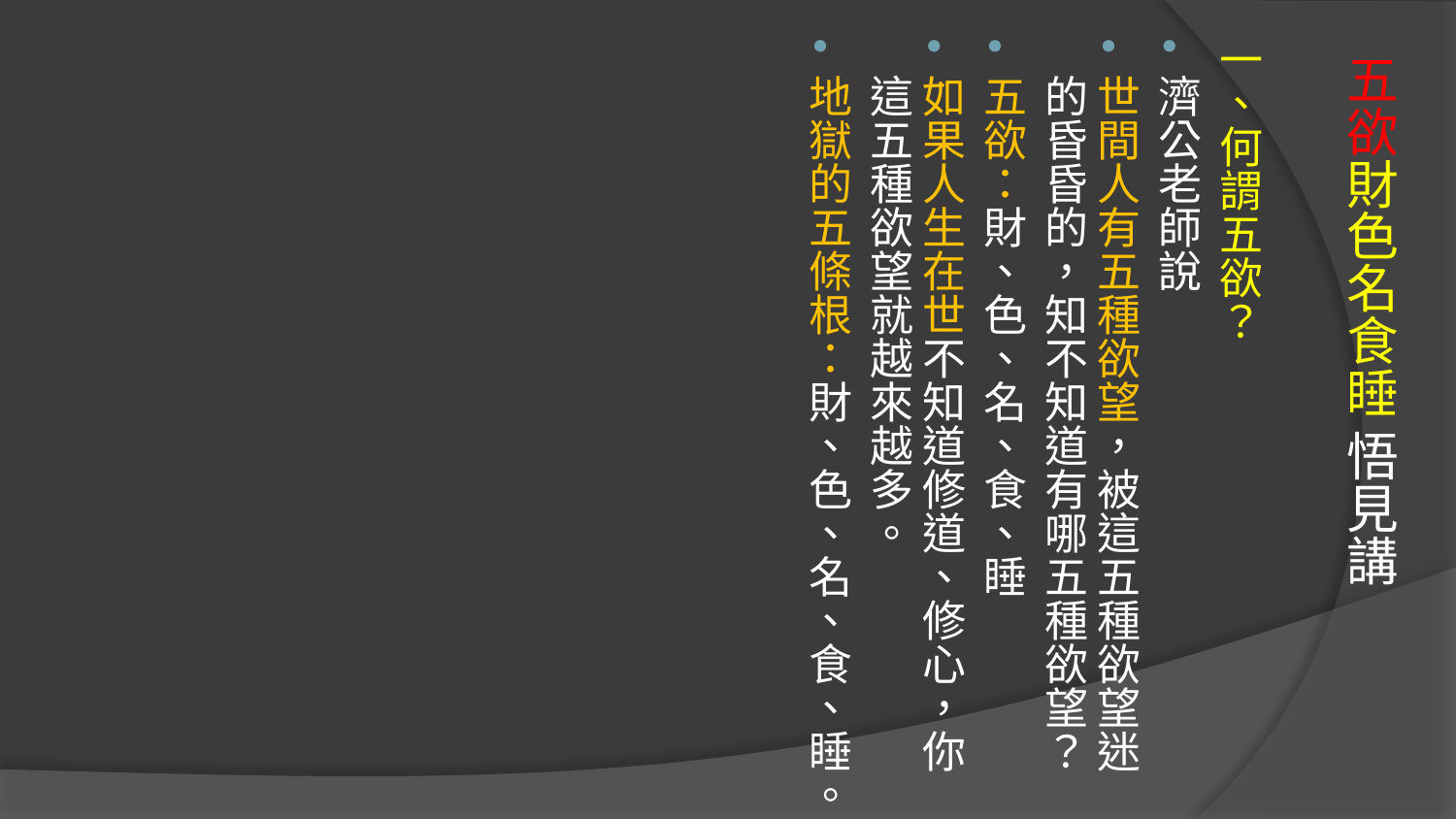

一、何謂五欲？
濟公老師說
世間人有五種欲望，被這五種欲望迷的昏昏的，知不知道有哪五種欲望？
五欲：財、色、名、食、睡
如果人生在世不知道修道、修心，你這五種欲望就越來越多。
地獄的五條根：財、色、名、食、睡。

# 五欲財色名食睡 悟見講